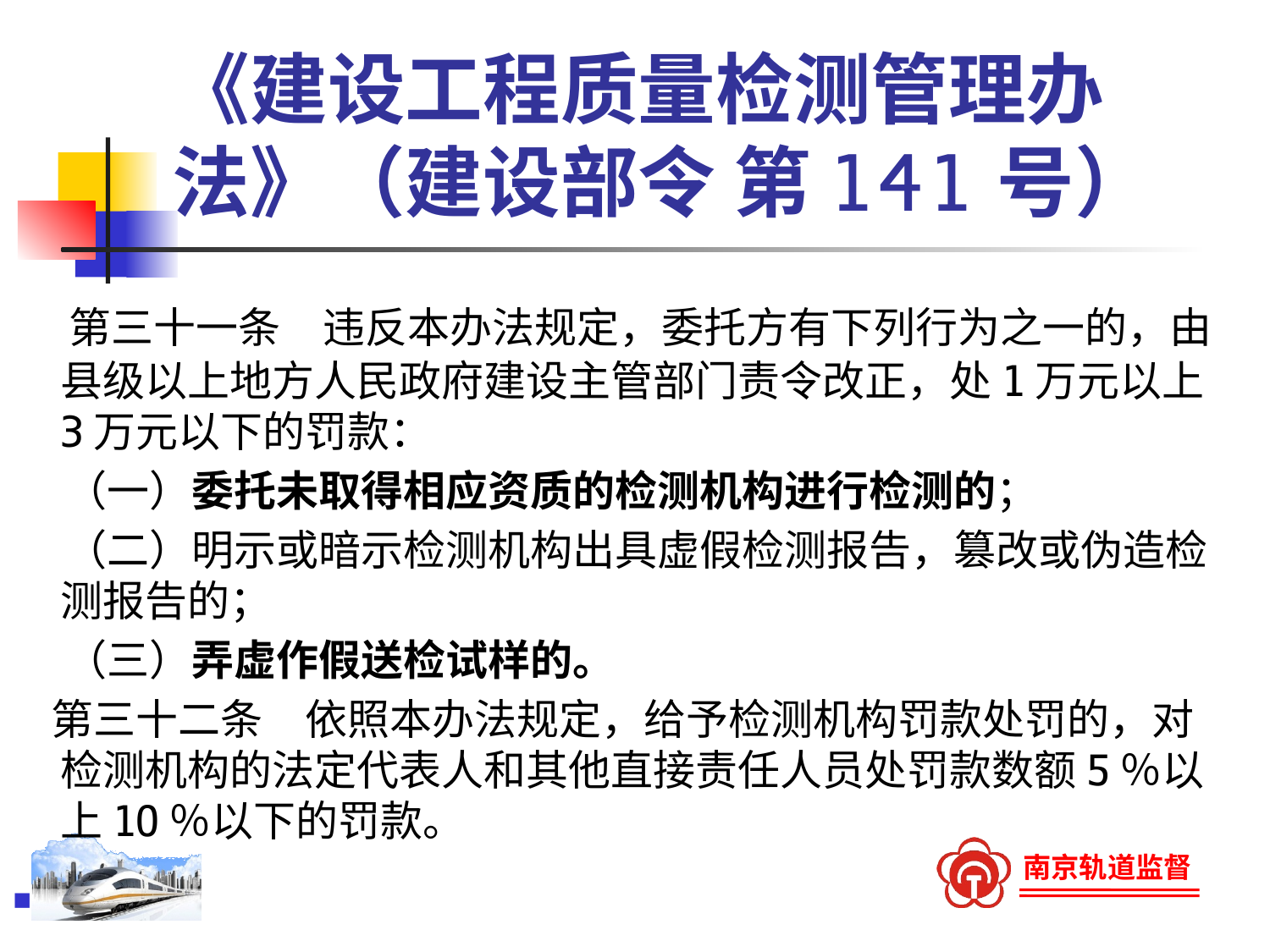

# 《建设工程质量检测管理办法》（建设部令 第141号）
　第三十一条　违反本办法规定，委托方有下列行为之一的，由县级以上地方人民政府建设主管部门责令改正，处1万元以上3万元以下的罚款：
　 （一）委托未取得相应资质的检测机构进行检测的；
　 （二）明示或暗示检测机构出具虚假检测报告，篡改或伪造检测报告的；
　 （三）弄虚作假送检试样的。
   第三十二条　依照本办法规定，给予检测机构罚款处罚的，对检测机构的法定代表人和其他直接责任人员处罚款数额5％以上10％以下的罚款。